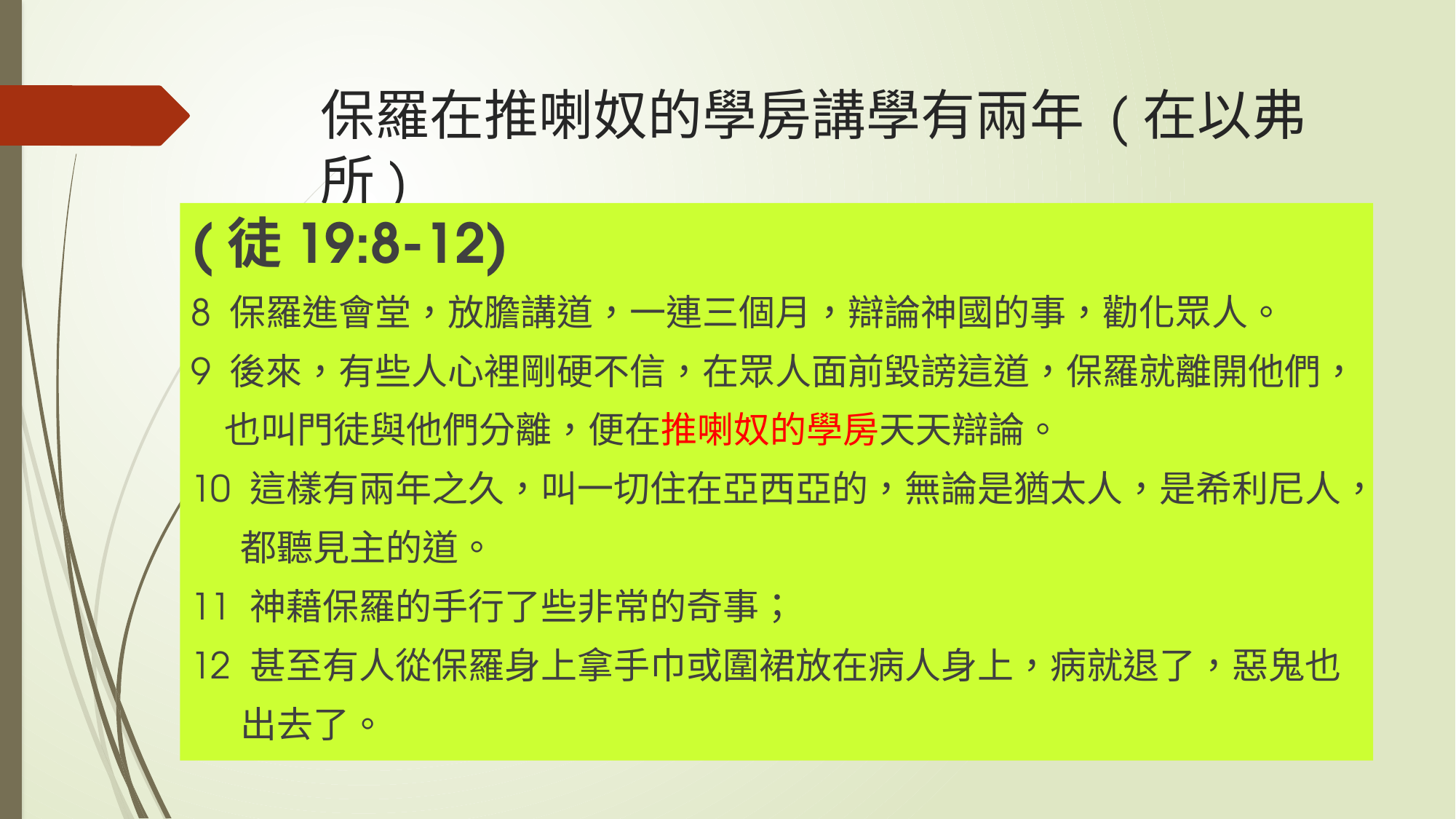

# 保羅在推喇奴的學房講學有兩年 (在以弗所)
(徒19:8-12)
8 保羅進會堂，放膽講道，一連三個月，辯論神國的事，勸化眾人。
9 後來，有些人心裡剛硬不信，在眾人面前毀謗這道，保羅就離開他們，
   也叫門徒與他們分離，便在推喇奴的學房天天辯論。
10 這樣有兩年之久，叫一切住在亞西亞的，無論是猶太人，是希利尼人，
     都聽見主的道。
11 神藉保羅的手行了些非常的奇事；
12 甚至有人從保羅身上拿手巾或圍裙放在病人身上，病就退了，惡鬼也
     出去了。